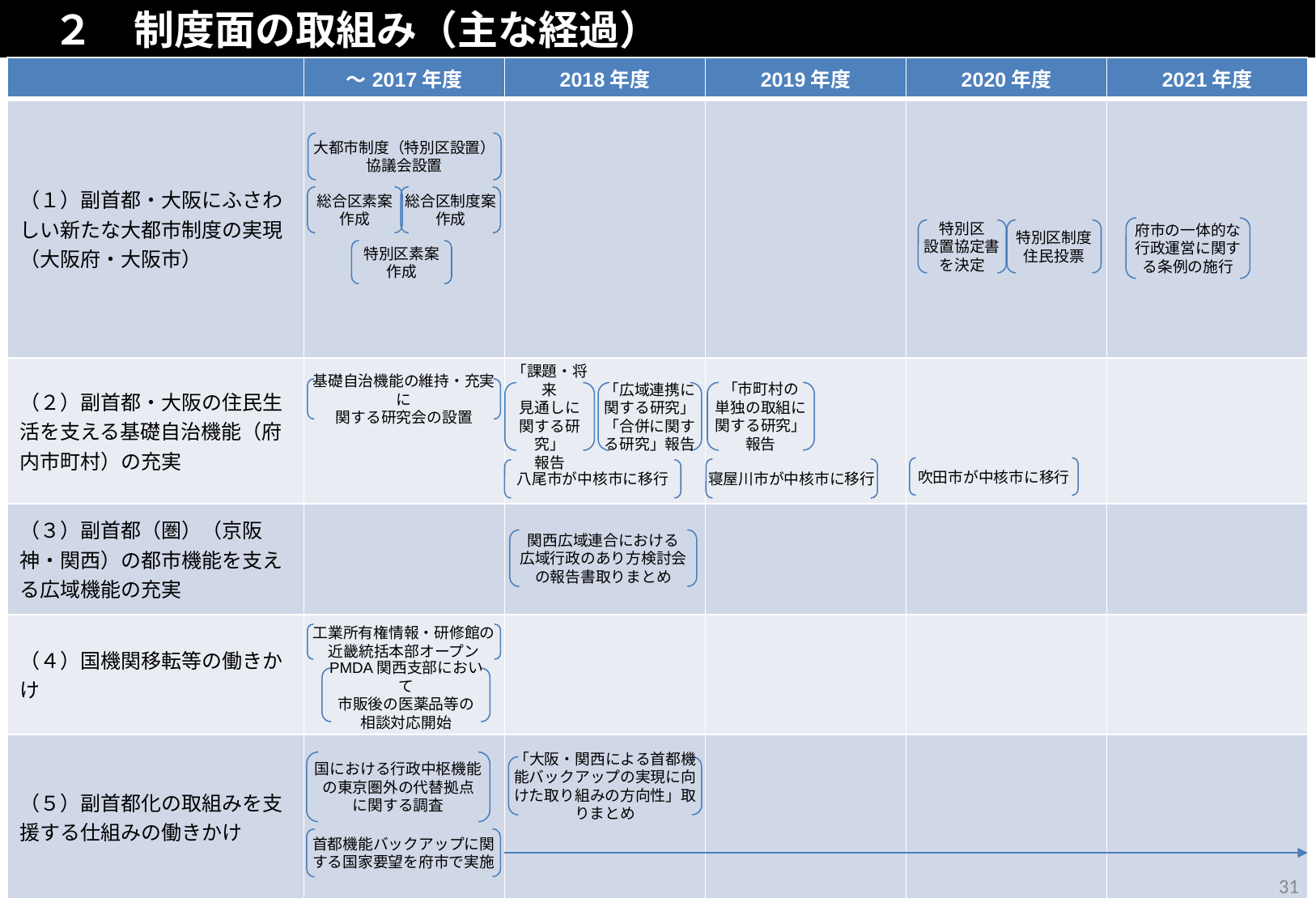

# ２　制度面の取組み（主な経過）
|  | ～2017年度 | 2018年度 | 2019年度 | 2020年度 | 2021年度 |
| --- | --- | --- | --- | --- | --- |
| （１）副首都・大阪にふさわしい新たな大都市制度の実現（大阪府・大阪市） |  |  |  |  |  |
| （２）副首都・大阪の住民生活を支える基礎自治機能（府内市町村）の充実 |  |  |  |  |  |
| （３）副首都（圏）（京阪神・関西）の都市機能を支える広域機能の充実 |  |  |  |  |  |
| （４）国機関移転等の働きかけ |  |  |  |  |  |
| （５）副首都化の取組みを支援する仕組みの働きかけ |  |  |  |  |  |
大都市制度（特別区設置）
協議会設置
特別区素案
作成
総合区素案作成
総合区制度案作成
府市の一体的な
行政運営に関する条例の施行
特別区
設置協定書
を決定
特別区制度
住民投票
基礎自治機能の維持・充実に
関する研究会の設置
八尾市が中核市に移行
吹田市が中核市に移行
寝屋川市が中核市に移行
「課題・将来
見通しに
関する研究」
報告
「広域連携に関する研究」
「合併に関する研究」報告
「市町村の
単独の取組に
関する研究」
報告
関西広域連合における
広域行政のあり方検討会の報告書取りまとめ
工業所有権情報・研修館の近畿統括本部オープン
PMDA関西支部において
市販後の医薬品等の
相談対応開始
国における行政中枢機能の東京圏外の代替拠点
に関する調査
「大阪・関西による首都機能バックアップの実現に向けた取り組みの方向性」取りまとめ
首都機能バックアップに関する国家要望を府市で実施
31